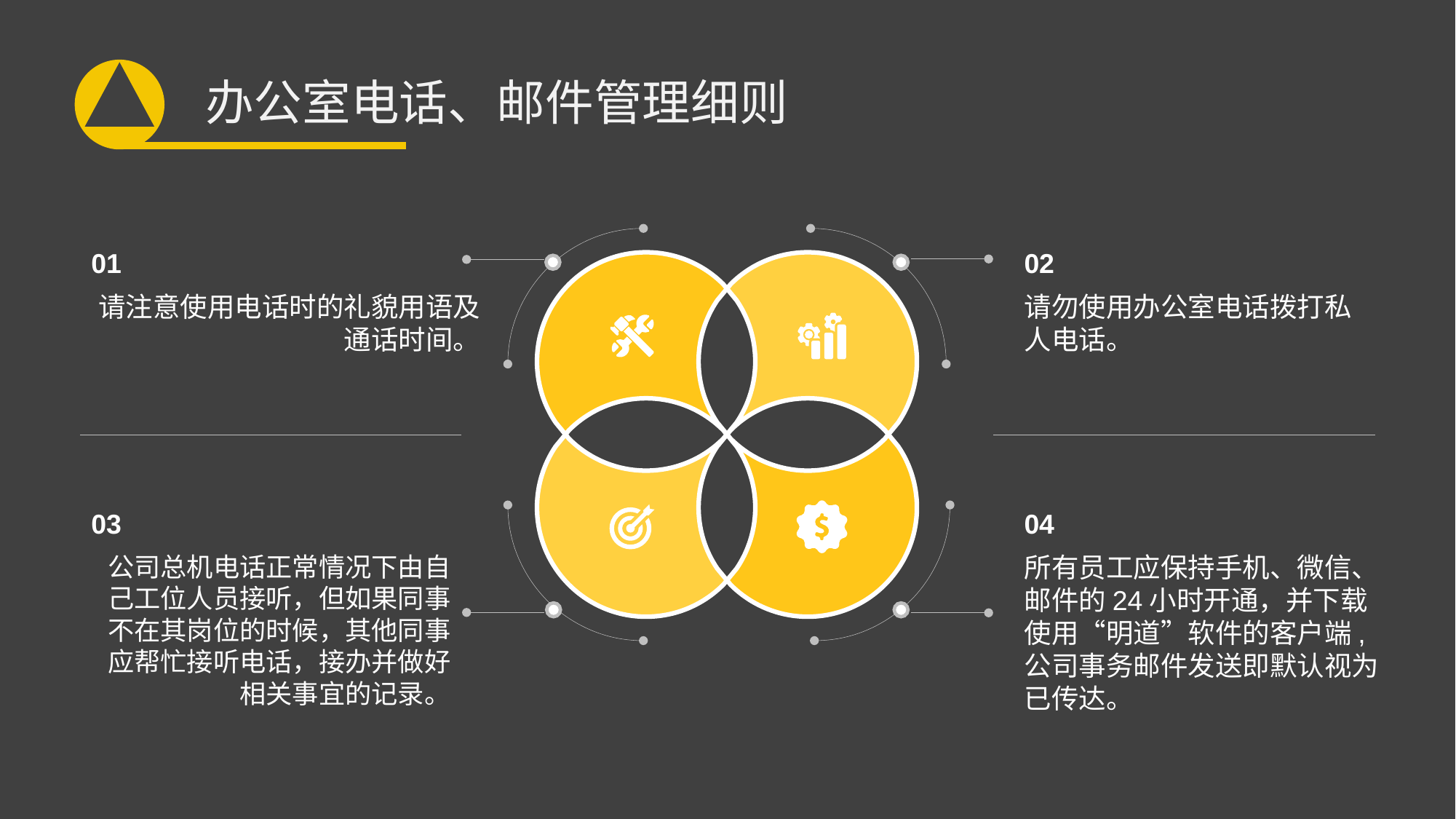

办公室电话、邮件管理细则

01
请注意使用电话时的礼貌用语及通话时间。
02
请勿使用办公室电话拨打私人电话。

03
公司总机电话正常情况下由自己工位人员接听，但如果同事不在其岗位的时候，其他同事应帮忙接听电话，接办并做好相关事宜的记录。
04
所有员工应保持手机、微信、邮件的24小时开通，并下载使用“明道”软件的客户端,公司事务邮件发送即默认视为已传达。